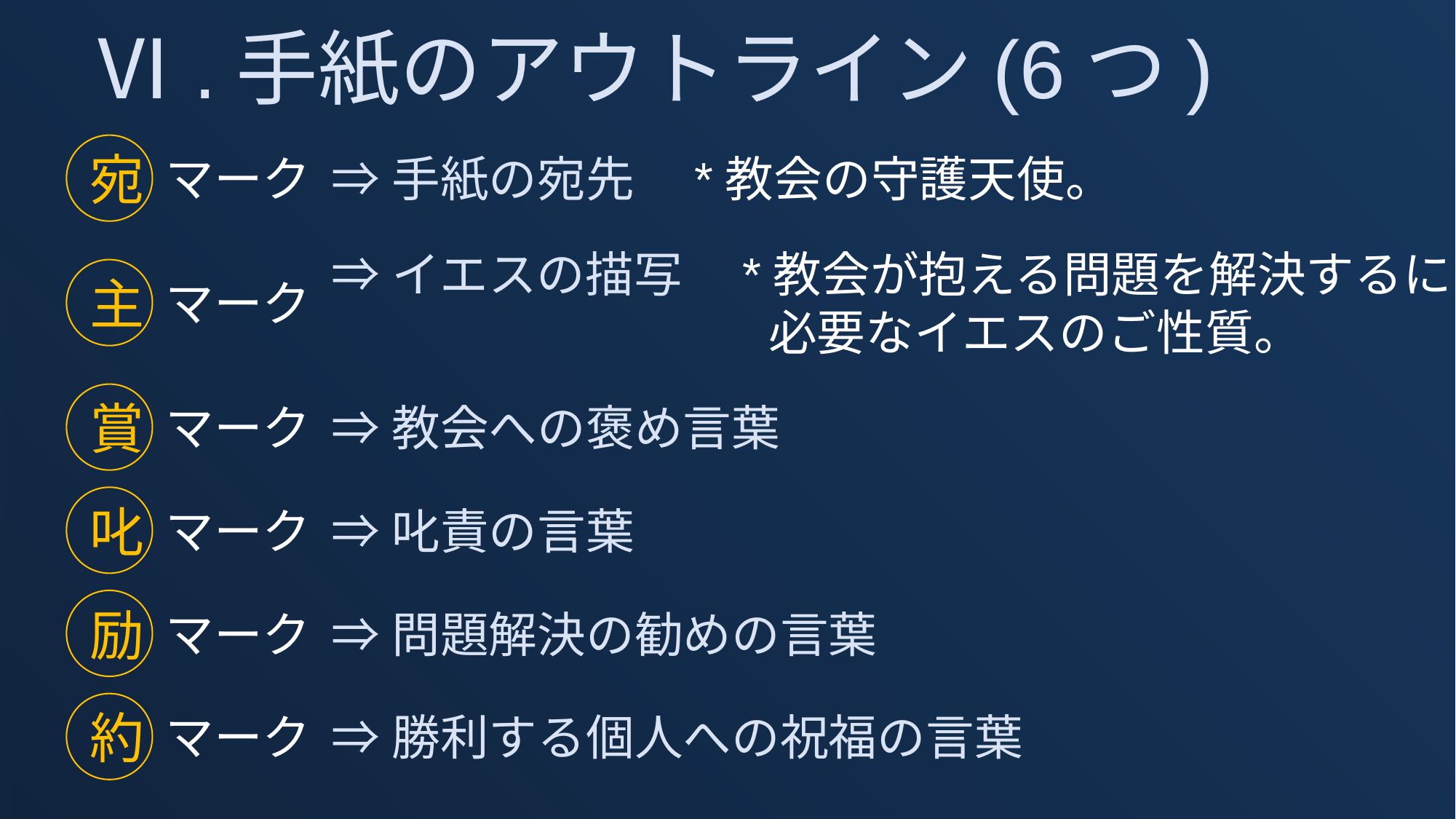

Ⅵ.手紙のアウトライン(6つ)
宛
マーク
⇒手紙の宛先　*教会の守護天使。
⇒イエスの描写　*教会が抱える問題を解決するに
　　　　　　　　　必要なイエスのご性質。
主
マーク
賞
マーク
⇒教会への褒め言葉
叱
マーク
⇒叱責の言葉
励
マーク
⇒問題解決の勧めの言葉
約
マーク
⇒勝利する個人への祝福の言葉